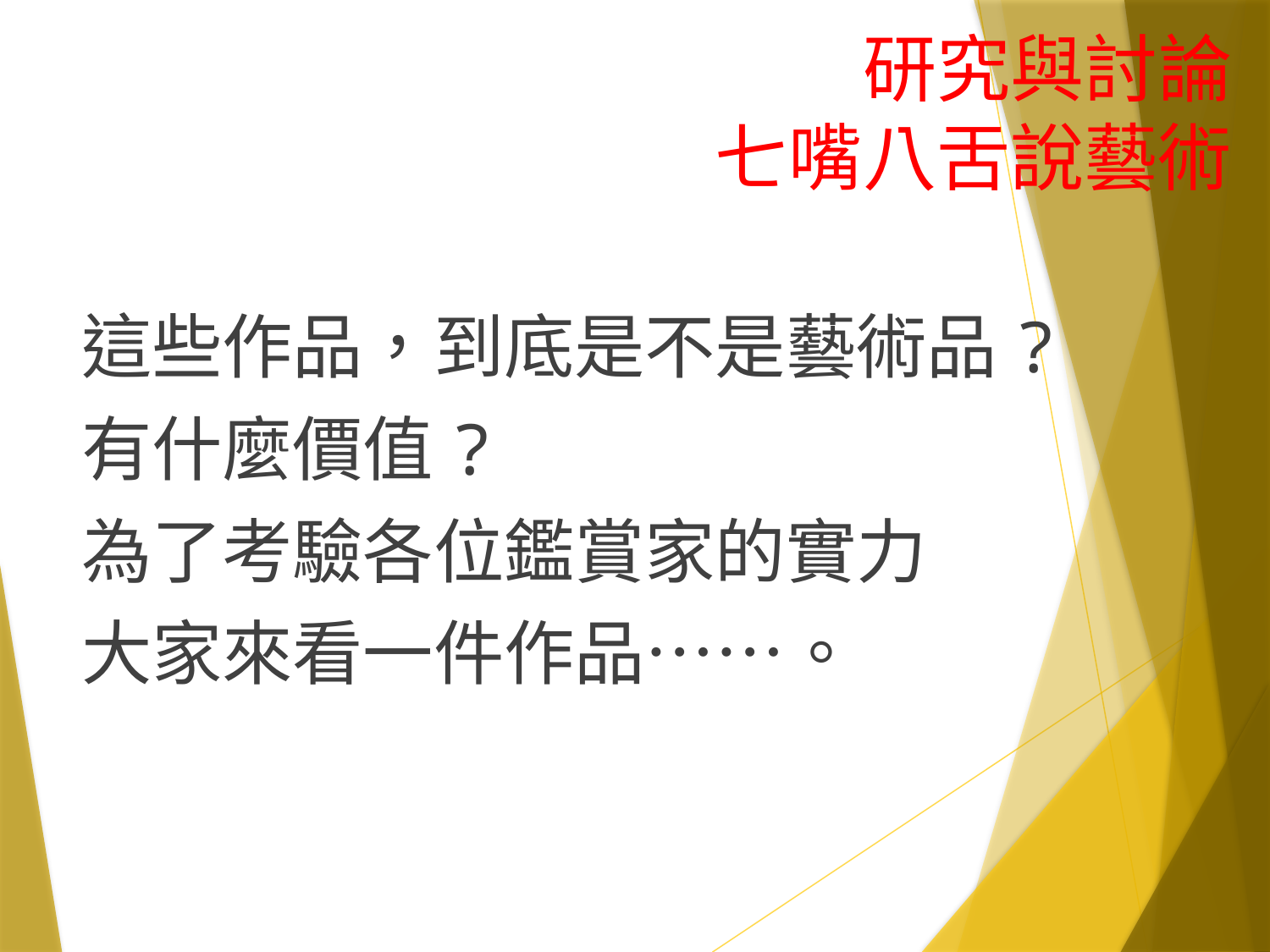

研究與討論
七嘴八舌說藝術
#
這些作品，到底是不是藝術品?
有什麼價值?
為了考驗各位鑑賞家的實力
大家來看一件作品……。